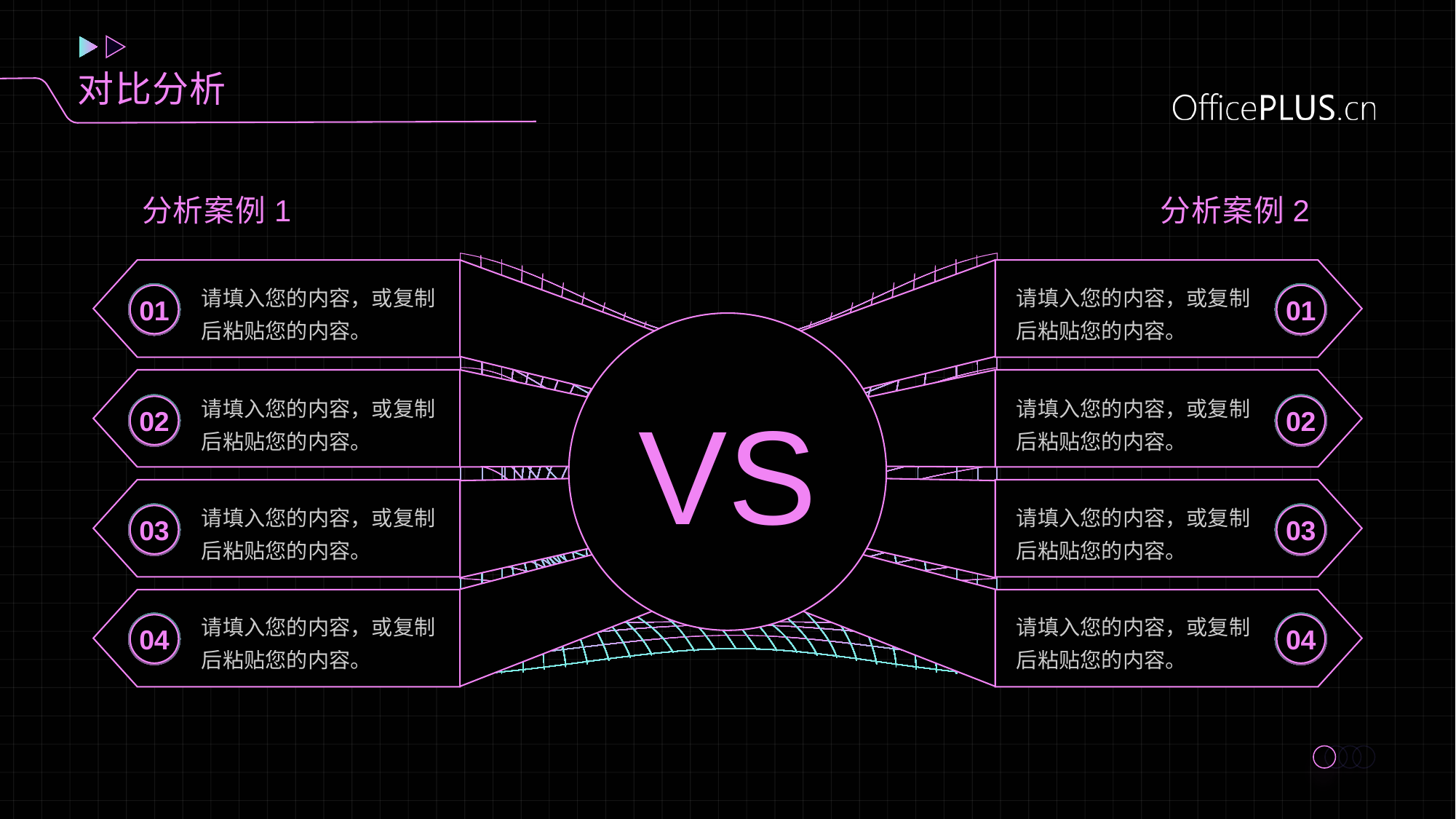

对比分析
分析案例1
分析案例2

请填入您的内容，或复制后粘贴您的内容。
请填入您的内容，或复制后粘贴您的内容。

01

01

请填入您的内容，或复制后粘贴您的内容。
请填入您的内容，或复制后粘贴您的内容。
VS

02

02

请填入您的内容，或复制后粘贴您的内容。
请填入您的内容，或复制后粘贴您的内容。

03

03

请填入您的内容，或复制后粘贴您的内容。
请填入您的内容，或复制后粘贴您的内容。

04

04